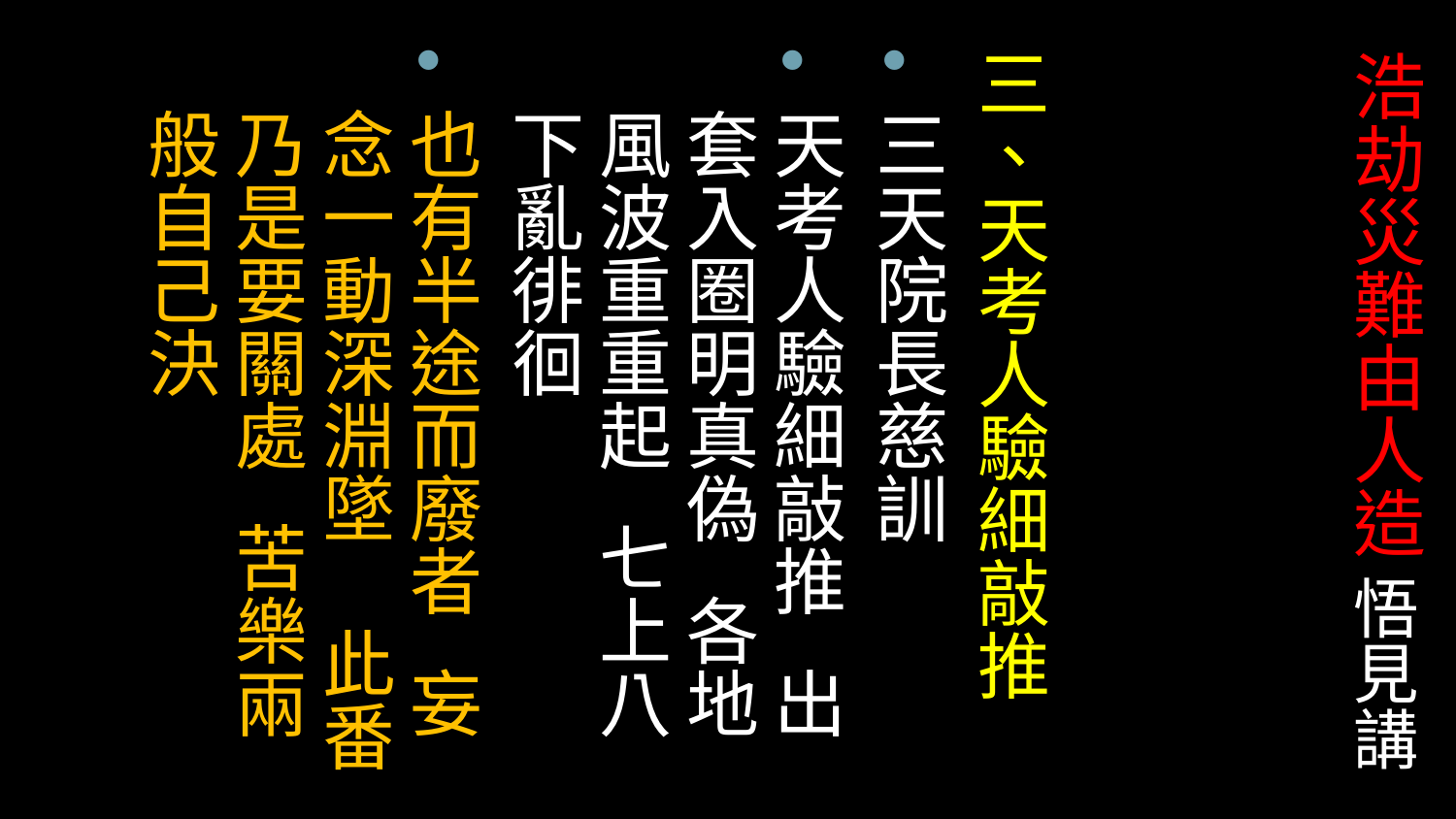

三、天考人驗細敲推
三天院長慈訓
天考人驗細敲推   出套入圈明真偽   各地風波重重起   七上八下亂徘徊
也有半途而廢者   妄念一動深淵墜     此番乃是要關處   苦樂兩般自己決

# 浩劫災難由人造 悟見講